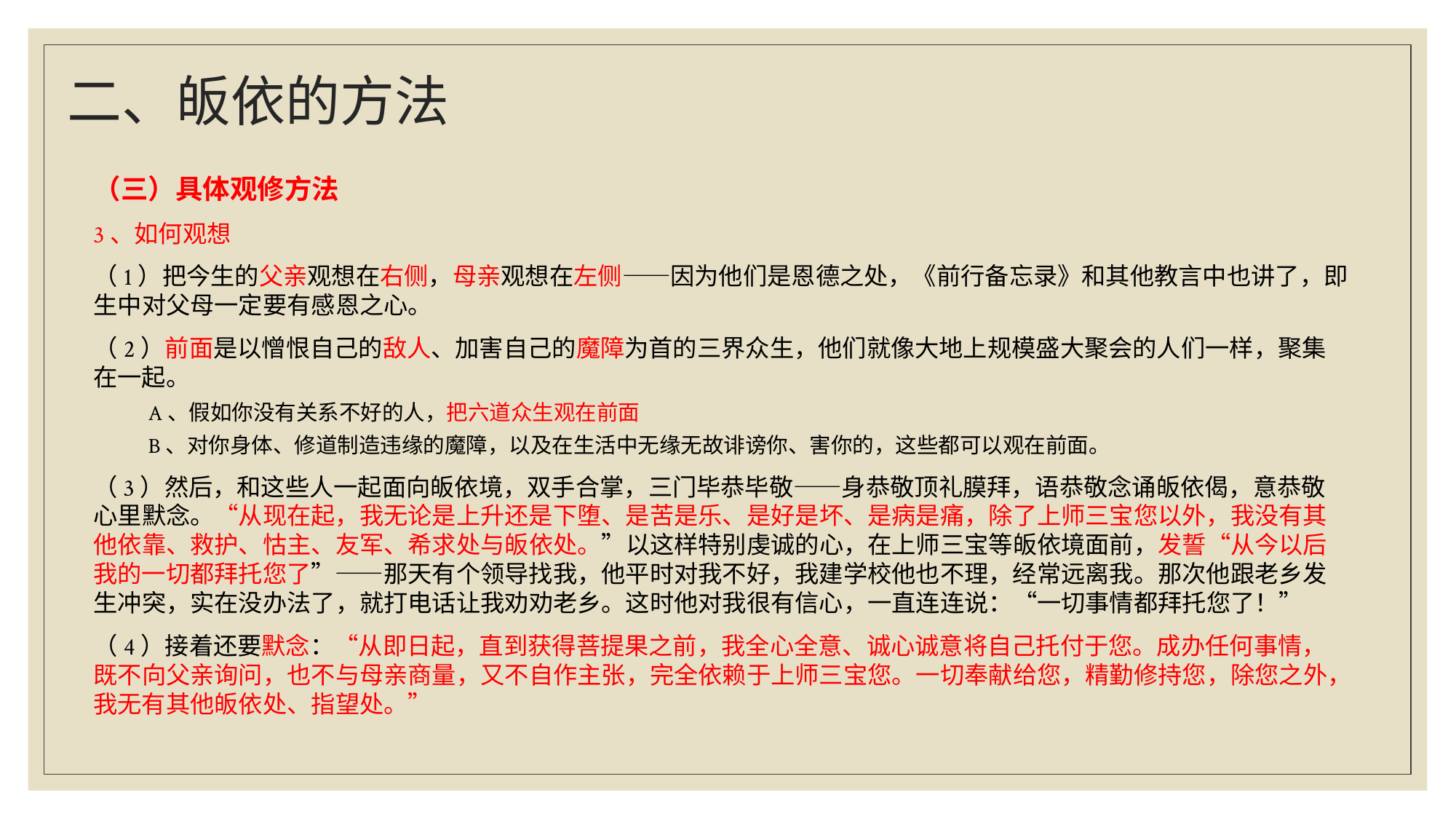

# 二、皈依的方法
（三）具体观修方法
3、如何观想
（1）把今生的父亲观想在右侧，母亲观想在左侧——因为他们是恩德之处，《前行备忘录》和其他教言中也讲了，即生中对父母一定要有感恩之心。
（2）前面是以憎恨自己的敌人、加害自己的魔障为首的三界众生，他们就像大地上规模盛大聚会的人们一样，聚集在一起。
A、假如你没有关系不好的人，把六道众生观在前面
B、对你身体、修道制造违缘的魔障，以及在生活中无缘无故诽谤你、害你的，这些都可以观在前面。
（3）然后，和这些人一起面向皈依境，双手合掌，三门毕恭毕敬――身恭敬顶礼膜拜，语恭敬念诵皈依偈，意恭敬心里默念。“从现在起，我无论是上升还是下堕、是苦是乐、是好是坏、是病是痛，除了上师三宝您以外，我没有其他依靠、救护、怙主、友军、希求处与皈依处。”以这样特别虔诚的心，在上师三宝等皈依境面前，发誓“从今以后我的一切都拜托您了”――那天有个领导找我，他平时对我不好，我建学校他也不理，经常远离我。那次他跟老乡发生冲突，实在没办法了，就打电话让我劝劝老乡。这时他对我很有信心，一直连连说：“一切事情都拜托您了！”
（4）接着还要默念：“从即日起，直到获得菩提果之前，我全心全意、诚心诚意将自己托付于您。成办任何事情，既不向父亲询问，也不与母亲商量，又不自作主张，完全依赖于上师三宝您。一切奉献给您，精勤修持您，除您之外，我无有其他皈依处、指望处。”